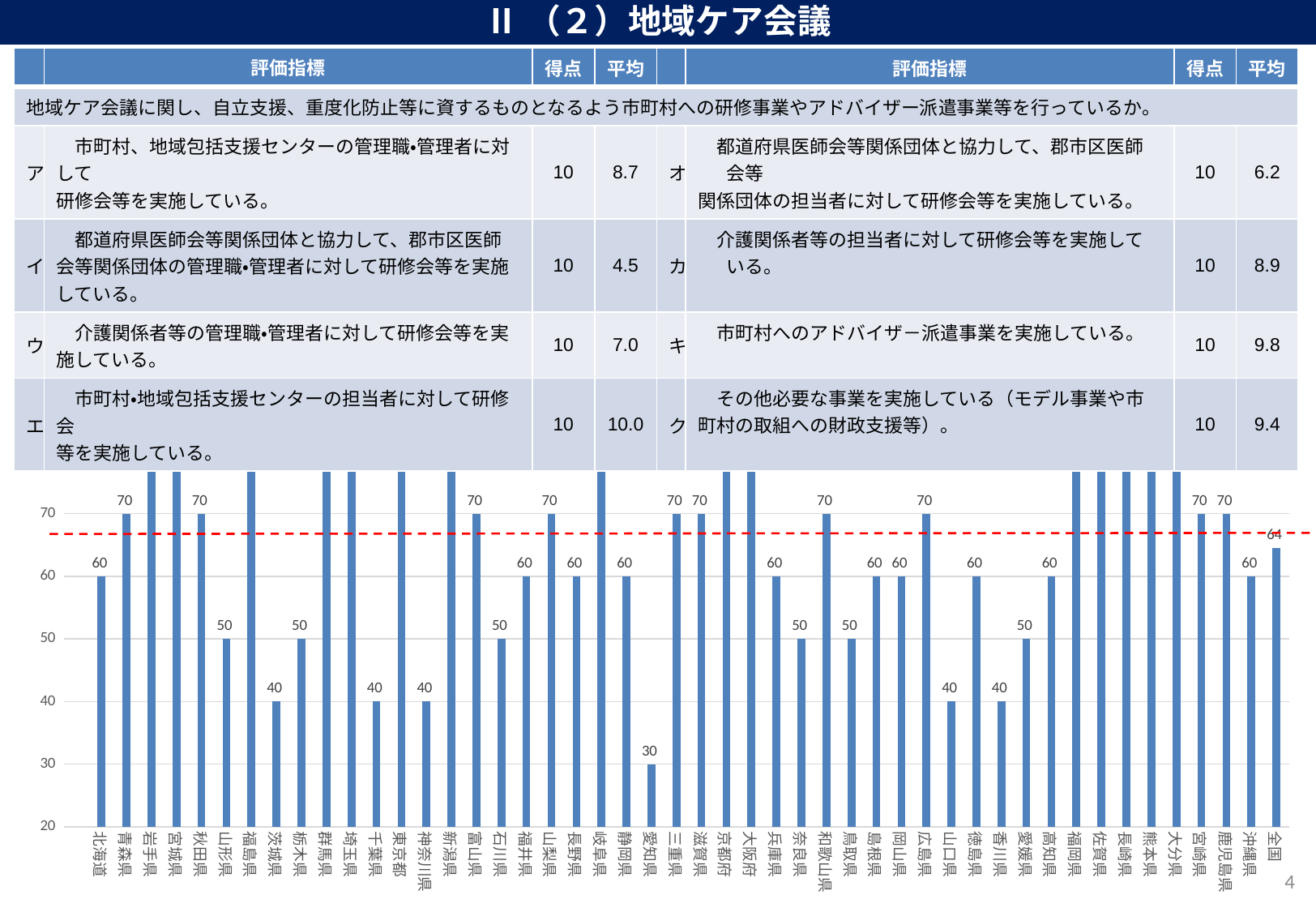

Ⅱ（２）地域ケア会議
|  | 評価指標 | 得点 | 平均 |  | 評価指標 | 得点 | 平均 |
| --- | --- | --- | --- | --- | --- | --- | --- |
| 地域ケア会議に関し、自立支援、重度化防止等に資するものとなるよう市町村への研修事業やアドバイザー派遣事業等を行っているか。 |  |  |  |  |  |  |  |
| ア | 市町村、地域包括支援センターの管理職・管理者に対して 研修会等を実施している。 | 10 | 8.7 | オ | 都道府県医師会等関係団体と協力して、郡市区医師会等 関係団体の担当者に対して研修会等を実施している。 | 10 | 6.2 |
| イ | 都道府県医師会等関係団体と協力して、郡市区医師会等関係団体の管理職・管理者に対して研修会等を実施している。 | 10 | 4.5 | カ | 介護関係者等の担当者に対して研修会等を実施している。 | 10 | 8.9 |
| ウ | 介護関係者等の管理職・管理者に対して研修会等を実施している。 | 10 | 7.0 | キ | 市町村へのアドバイザ－派遣事業を実施している。 | 10 | 9.8 |
| エ | 市町村・地域包括支援センターの担当者に対して研修会 等を実施している。 | 10 | 10.0 | ク | その他必要な事業を実施している（モデル事業や市町村の取組への財政支援等）。 | 10 | 9.4 |

### Chart: （２）地域ケア会議（満点80点　平均点64点　得点率80.6%）

| Category | (1)地域ケア会議 |
|---|---|
|  | None |
| 北海道 | 60.0 |
| 青森県 | 70.0 |
| 岩手県 | 80.0 |
| 宮城県 | 80.0 |
| 秋田県 | 70.0 |
| 山形県 | 50.0 |
| 福島県 | 80.0 |
| 茨城県 | 40.0 |
| 栃木県 | 50.0 |
| 群馬県 | 80.0 |
| 埼玉県 | 80.0 |
| 千葉県 | 40.0 |
| 東京都 | 80.0 |
| 神奈川県 | 40.0 |
| 新潟県 | 80.0 |
| 富山県 | 70.0 |
| 石川県 | 50.0 |
| 福井県 | 60.0 |
| 山梨県 | 70.0 |
| 長野県 | 60.0 |
| 岐阜県 | 80.0 |
| 静岡県 | 60.0 |
| 愛知県 | 30.0 |
| 三重県 | 70.0 |
| 滋賀県 | 70.0 |
| 京都府 | 80.0 |
| 大阪府 | 80.0 |
| 兵庫県 | 60.0 |
| 奈良県 | 50.0 |
| 和歌山県 | 70.0 |
| 鳥取県 | 50.0 |
| 島根県 | 60.0 |
| 岡山県 | 60.0 |
| 広島県 | 70.0 |
| 山口県 | 40.0 |
| 徳島県 | 60.0 |
| 香川県 | 40.0 |
| 愛媛県 | 50.0 |
| 高知県 | 60.0 |
| 福岡県 | 80.0 |
| 佐賀県 | 80.0 |
| 長崎県 | 80.0 |
| 熊本県 | 80.0 |
| 大分県 | 80.0 |
| 宮崎県 | 70.0 |
| 鹿児島県 | 70.0 |
| 沖縄県 | 60.0 |
| 全国 | 64.46808510638297 |
4